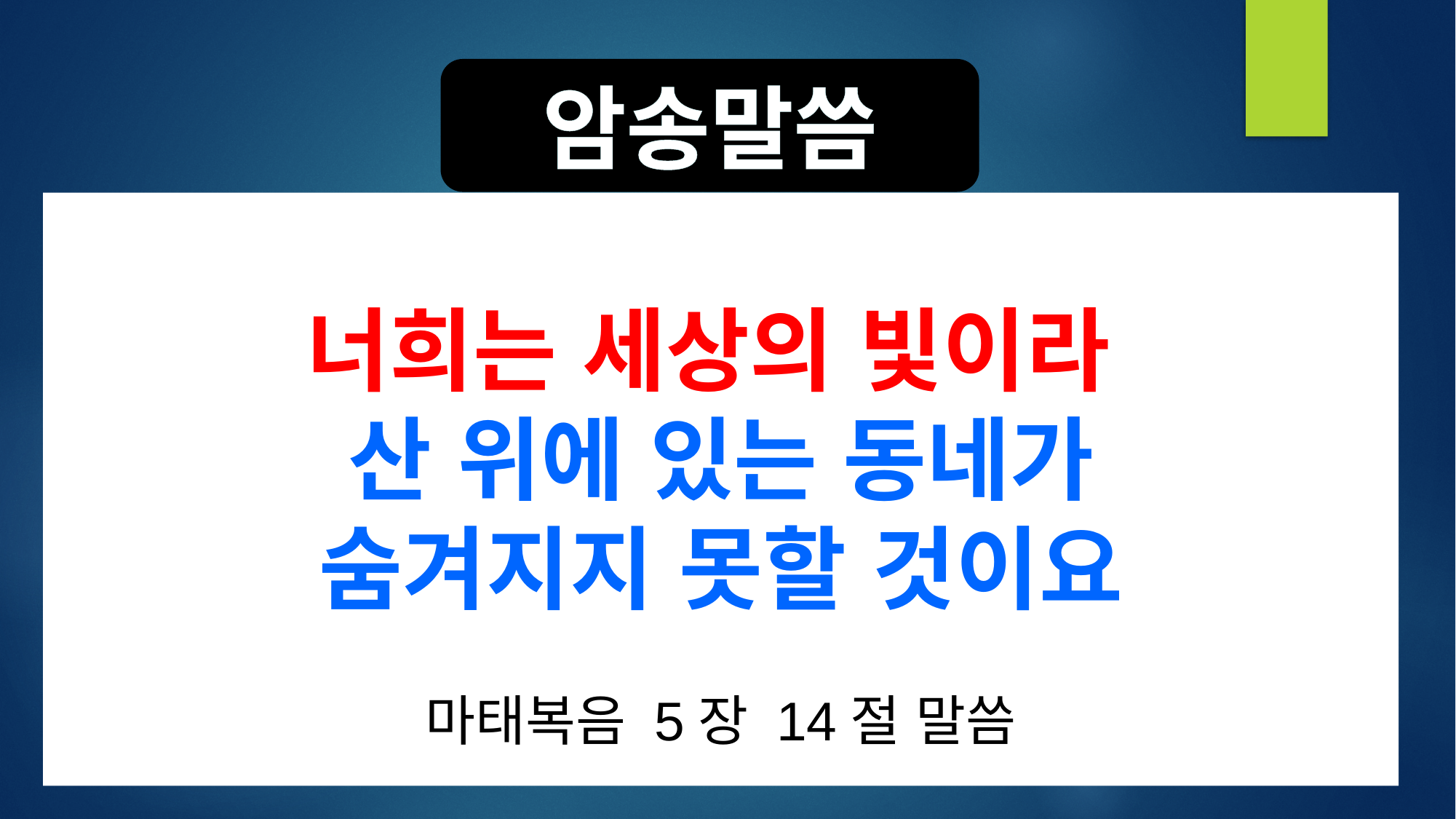

암송말씀

너희는 세상의 빛이라
산 위에 있는 동네가
숨겨지지 못할 것이요

마태복음 5장 14절 말씀